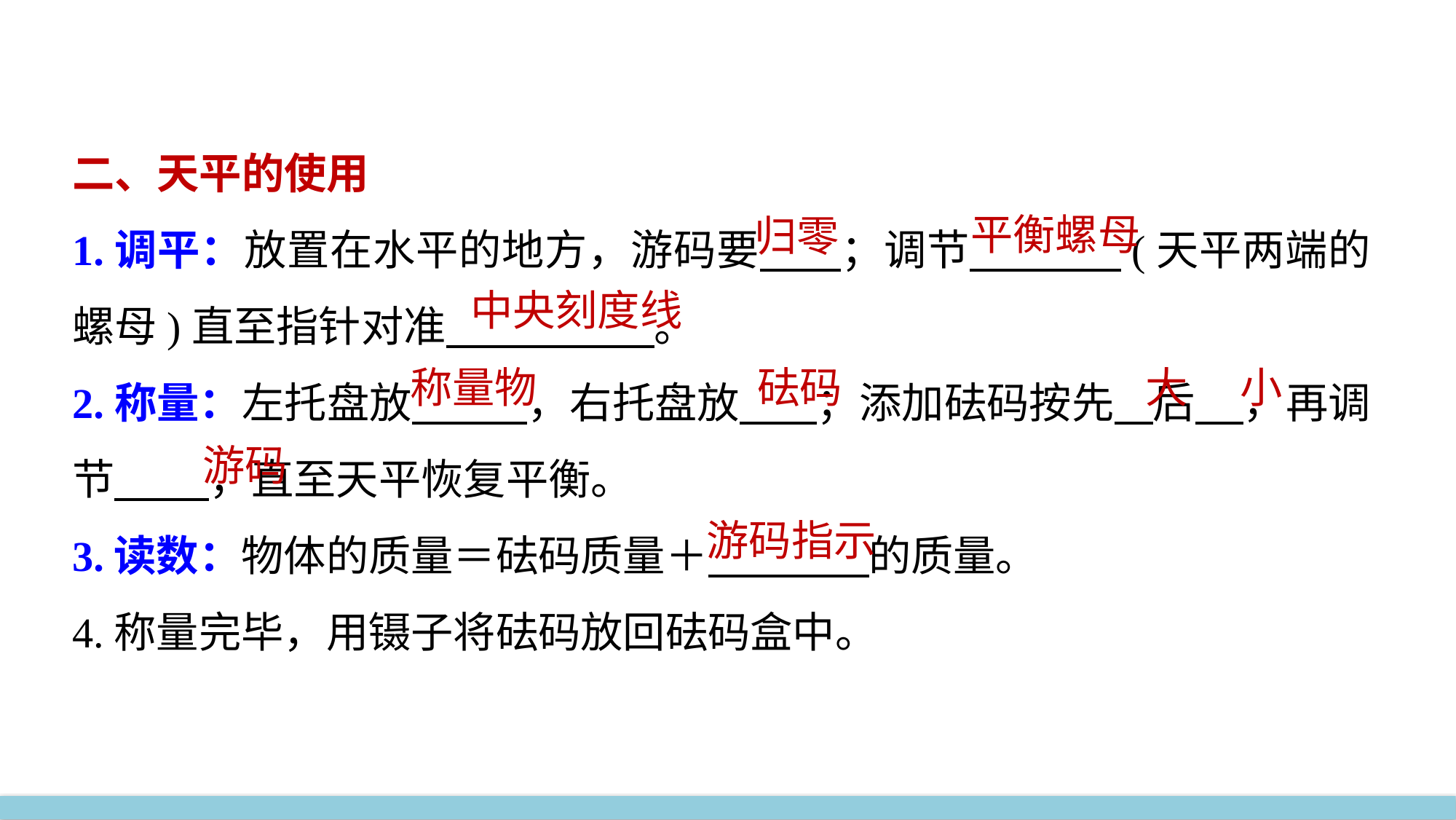

二、天平的使用
1.调平：放置在水平的地方，游码要        ；调节               (天平两端的螺母)直至指针对准                      。
2.称量：左托盘放            ，右托盘放        ；添加砝码按先    后     ，再调节          ，直至天平恢复平衡。
3.读数：物体的质量＝砝码质量＋                 的质量。
4.称量完毕，用镊子将砝码放回砝码盒中。
平衡螺母
归零
中央刻度线
称量物
砝码
大
小
游码
游码指示